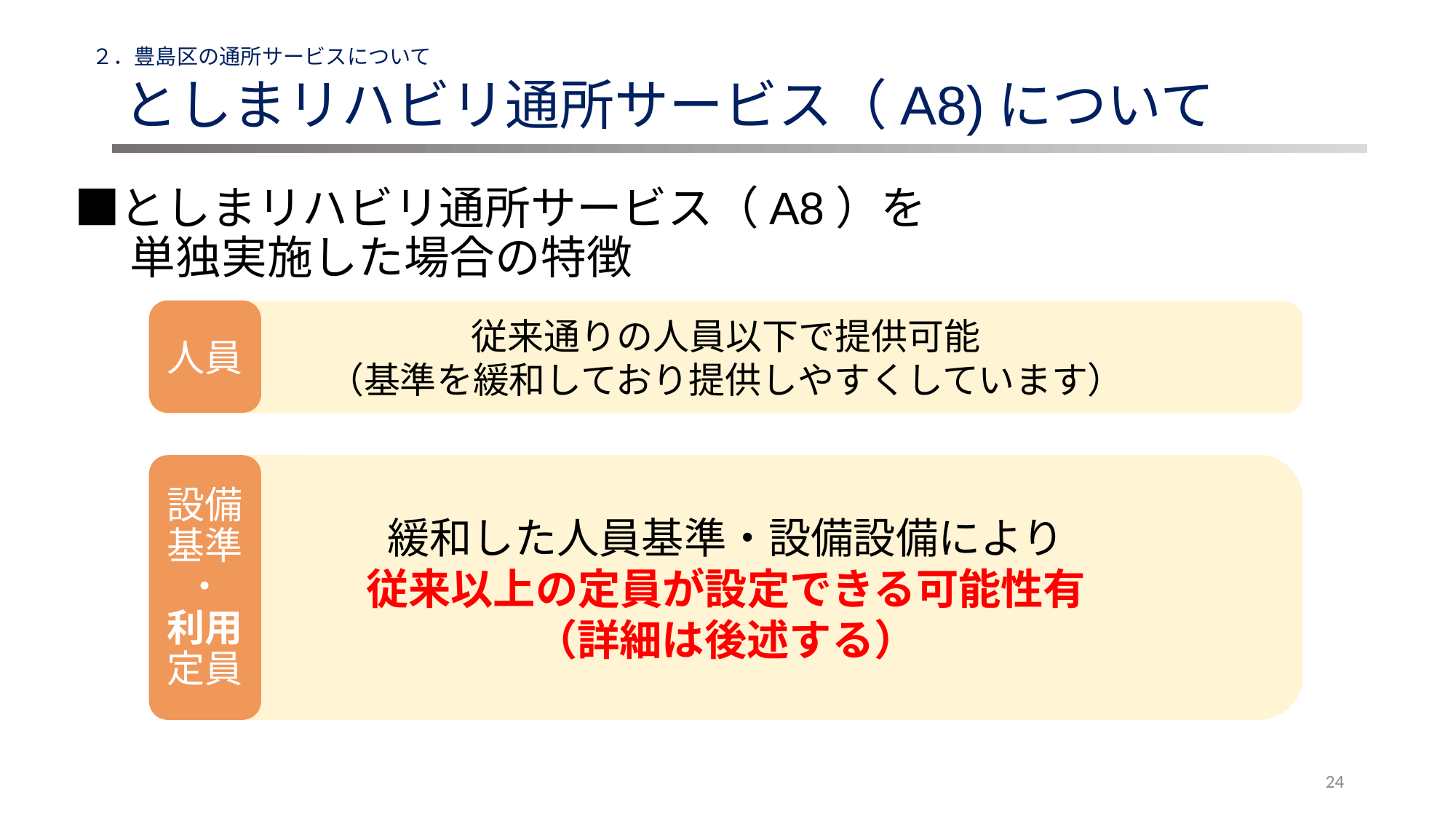

# ２．豊島区の通所サービスについて
としまリハビリ通所サービス（A8)について

　■としまリハビリ通所サービス（A8）を
　　 単独実施した場合の特徴
人員
従来通りの人員以下で提供可能
（基準を緩和しており提供しやすくしています）
緩和した人員基準・設備設備により
従来以上の定員が設定できる可能性有
（詳細は後述する）
設備
基準
・
利用
定員
24